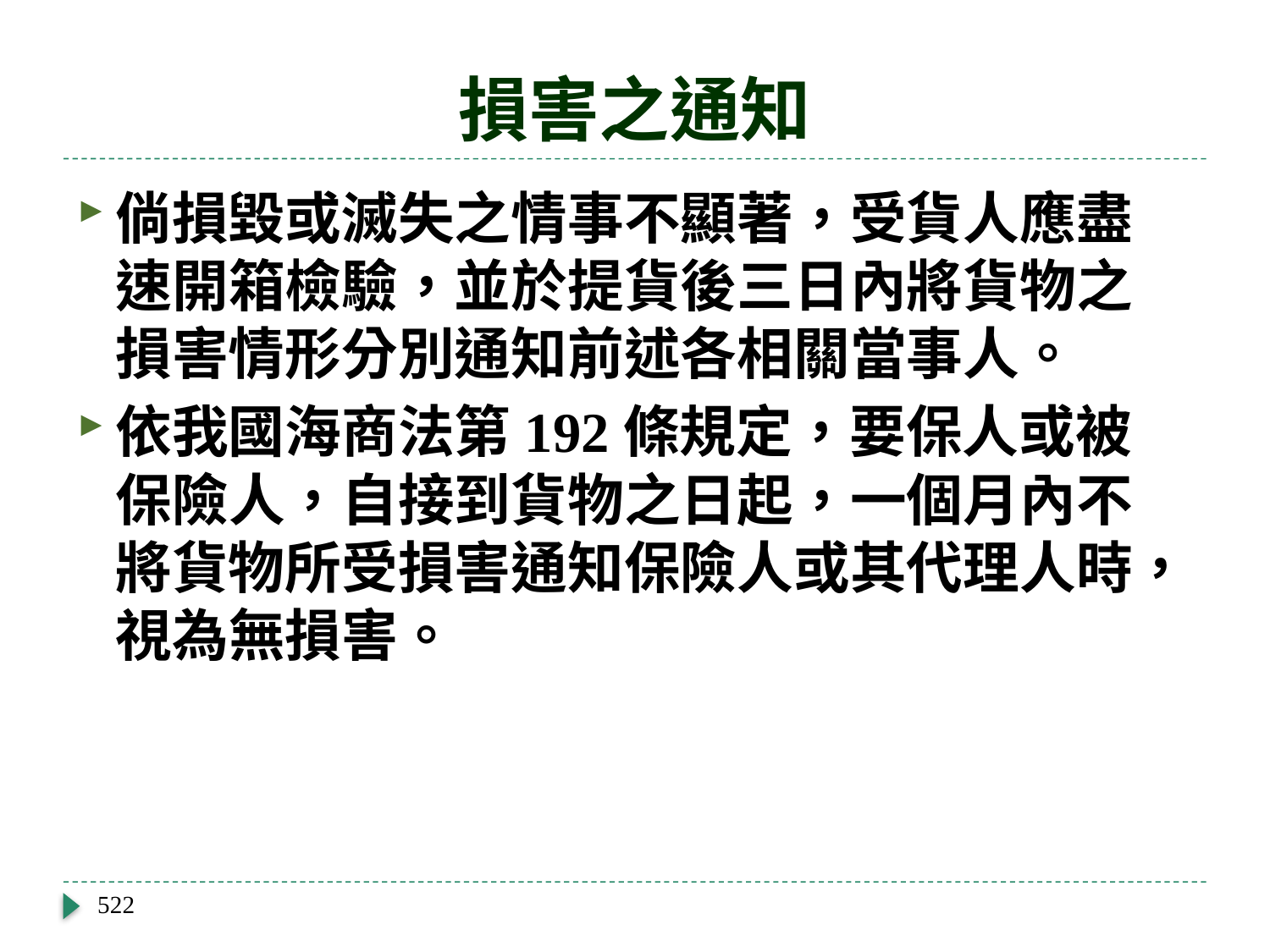

# 損害之通知
倘損毀或滅失之情事不顯著，受貨人應盡速開箱檢驗，並於提貨後三日內將貨物之損害情形分別通知前述各相關當事人。
依我國海商法第192條規定，要保人或被保險人，自接到貨物之日起，一個月內不將貨物所受損害通知保險人或其代理人時，視為無損害。
522